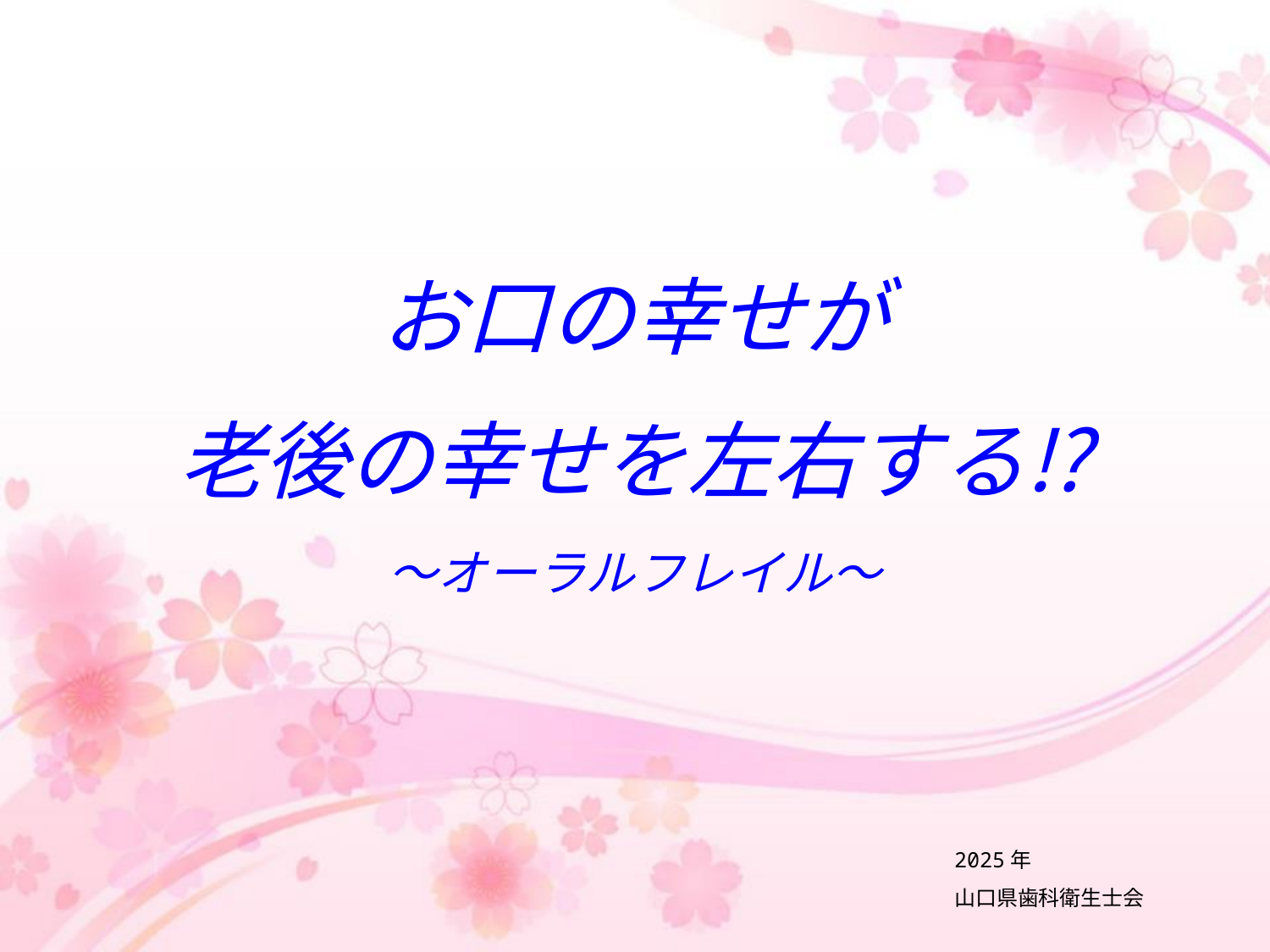

お口の幸せが
老後の幸せを左右する⁉
〜オーラルフレイル〜
2025年
山口県歯科衛生士会